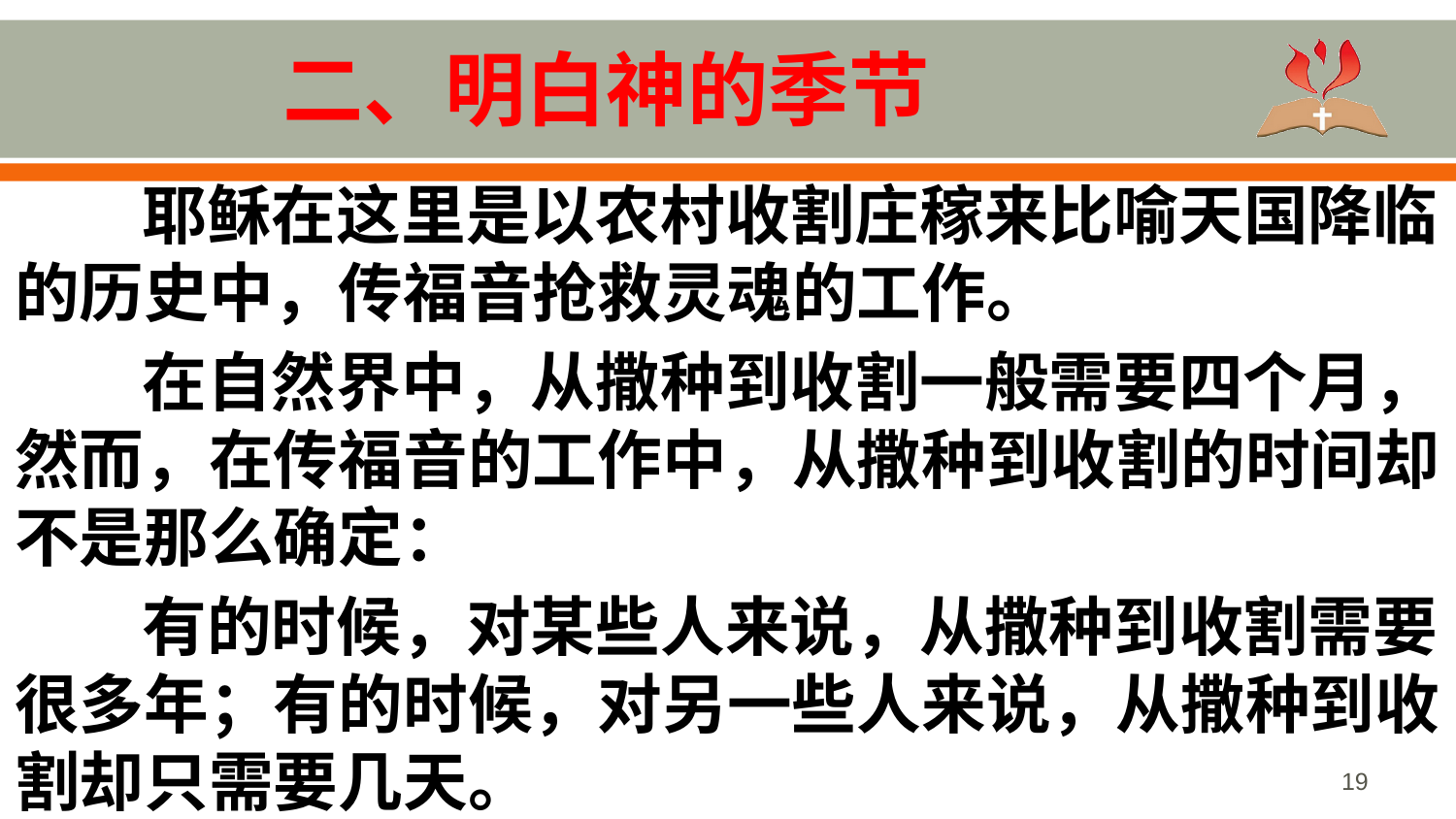

# 二、明白神的季节
耶稣在这里是以农村收割庄稼来比喻天国降临的历史中，传福音抢救灵魂的工作。
在自然界中，从撒种到收割一般需要四个月，然而，在传福音的工作中，从撒种到收割的时间却不是那么确定：
有的时候，对某些人来说，从撒种到收割需要很多年；有的时候，对另一些人来说，从撒种到收割却只需要几天。

19